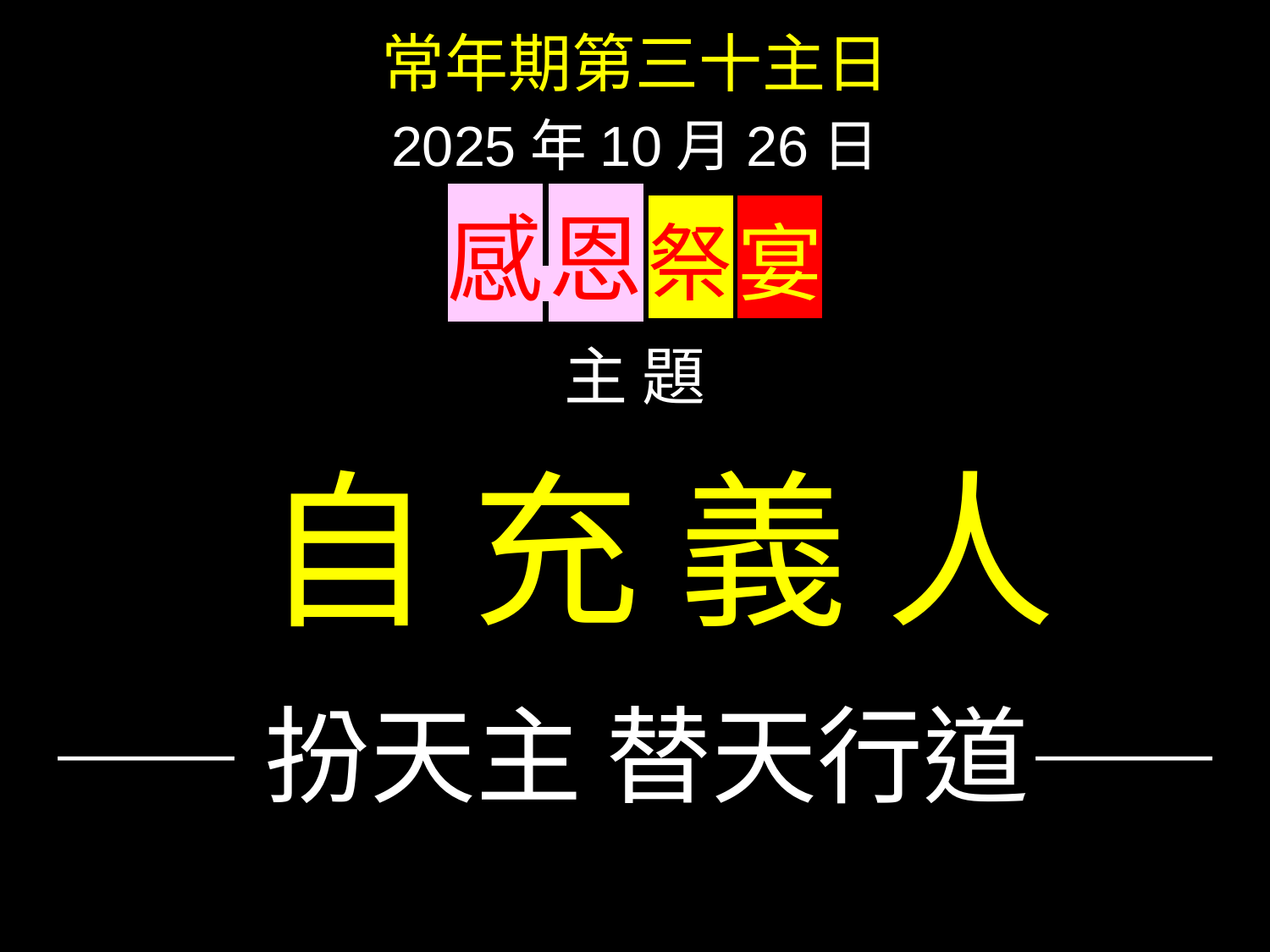

常年期第三十主日
2025年10月26日
感 恩 祭 宴

主 題
 自 充 義 人
——扮天主 替天行道——